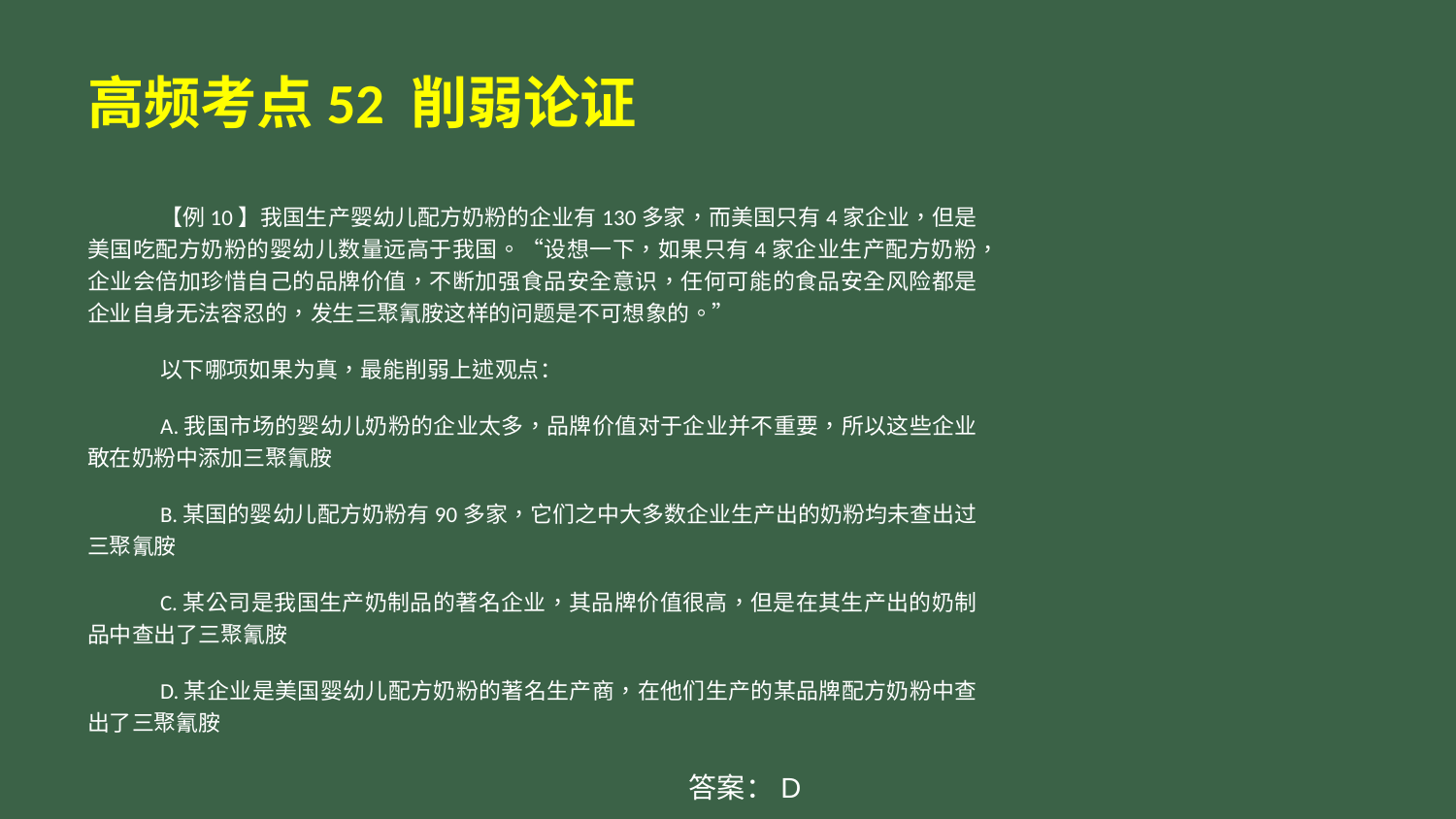

# 高频考点52 削弱论证
【例10】我国生产婴幼儿配方奶粉的企业有130多家，而美国只有4家企业，但是美国吃配方奶粉的婴幼儿数量远高于我国。“设想一下，如果只有4家企业生产配方奶粉，企业会倍加珍惜自己的品牌价值，不断加强食品安全意识，任何可能的食品安全风险都是企业自身无法容忍的，发生三聚氰胺这样的问题是不可想象的。”
以下哪项如果为真，最能削弱上述观点：
A.我国市场的婴幼儿奶粉的企业太多，品牌价值对于企业并不重要，所以这些企业敢在奶粉中添加三聚氰胺
B.某国的婴幼儿配方奶粉有90多家，它们之中大多数企业生产出的奶粉均未查出过三聚氰胺
C.某公司是我国生产奶制品的著名企业，其品牌价值很高，但是在其生产出的奶制品中查出了三聚氰胺
D.某企业是美国婴幼儿配方奶粉的著名生产商，在他们生产的某品牌配方奶粉中查出了三聚氰胺

答案：D